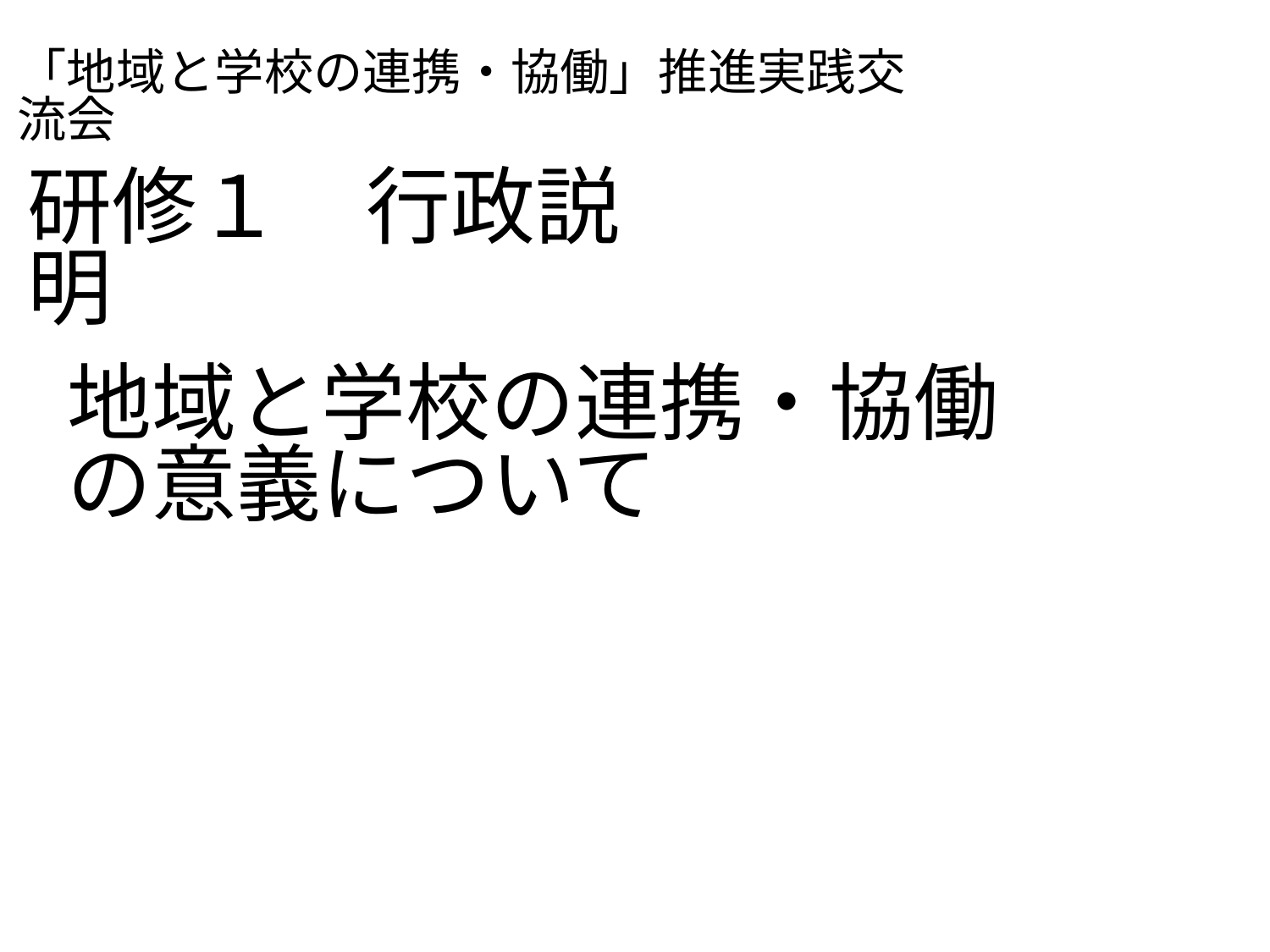

「地域と学校の連携・協働」推進実践交流会
研修１　行政説明

地域と学校の連携・協働の意義について